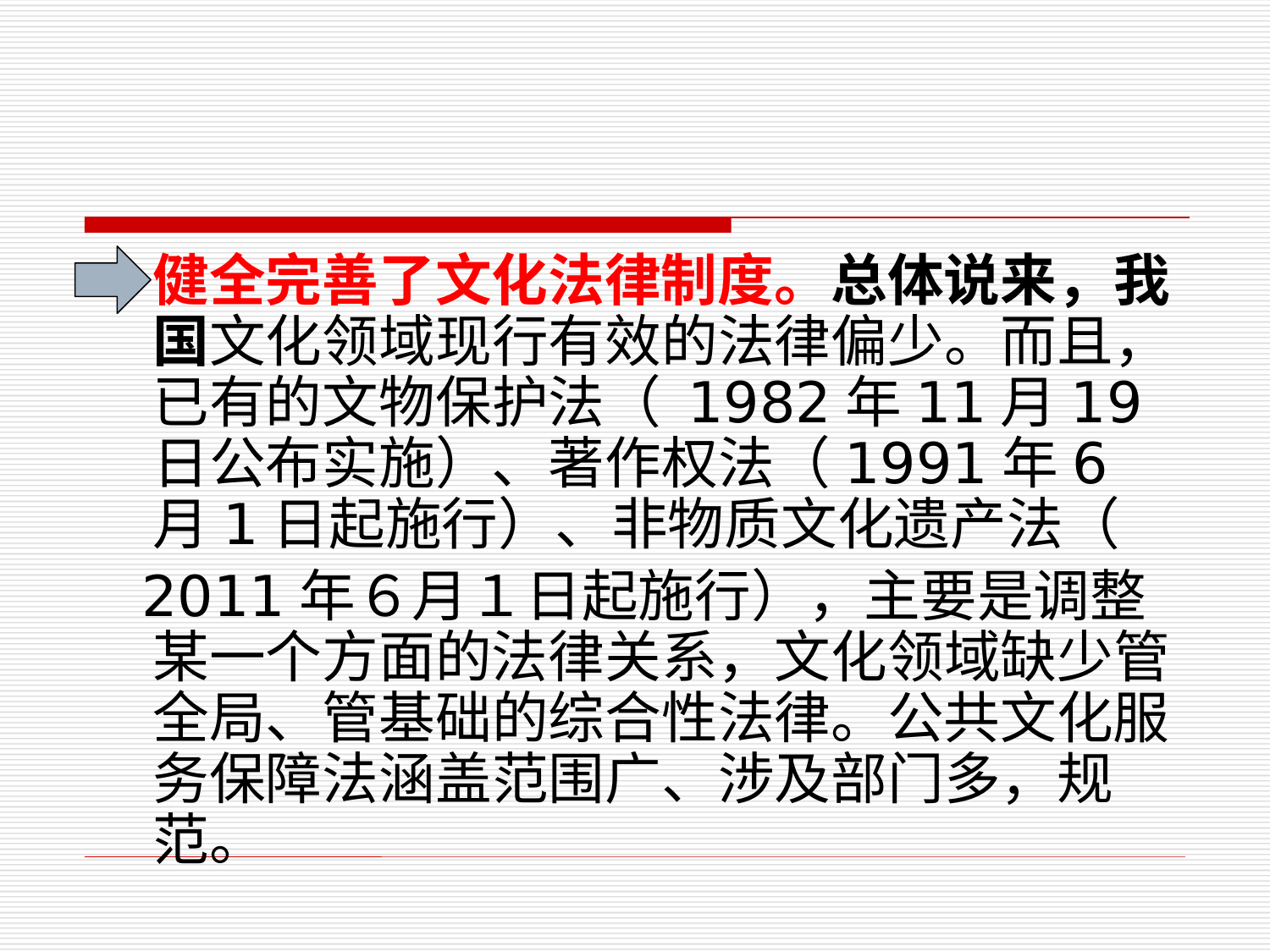

健全完善了文化法律制度。总体说来，我国文化领域现行有效的法律偏少。而且，已有的文物保护法（ 1982年11月19日公布实施）、著作权法（1991年6月1日起施行）、非物质文化遗产法（
   2011年６月１日起施行），主要是调整某一个方面的法律关系，文化领域缺少管全局、管基础的综合性法律。公共文化服务保障法涵盖范围广、涉及部门多，规范。